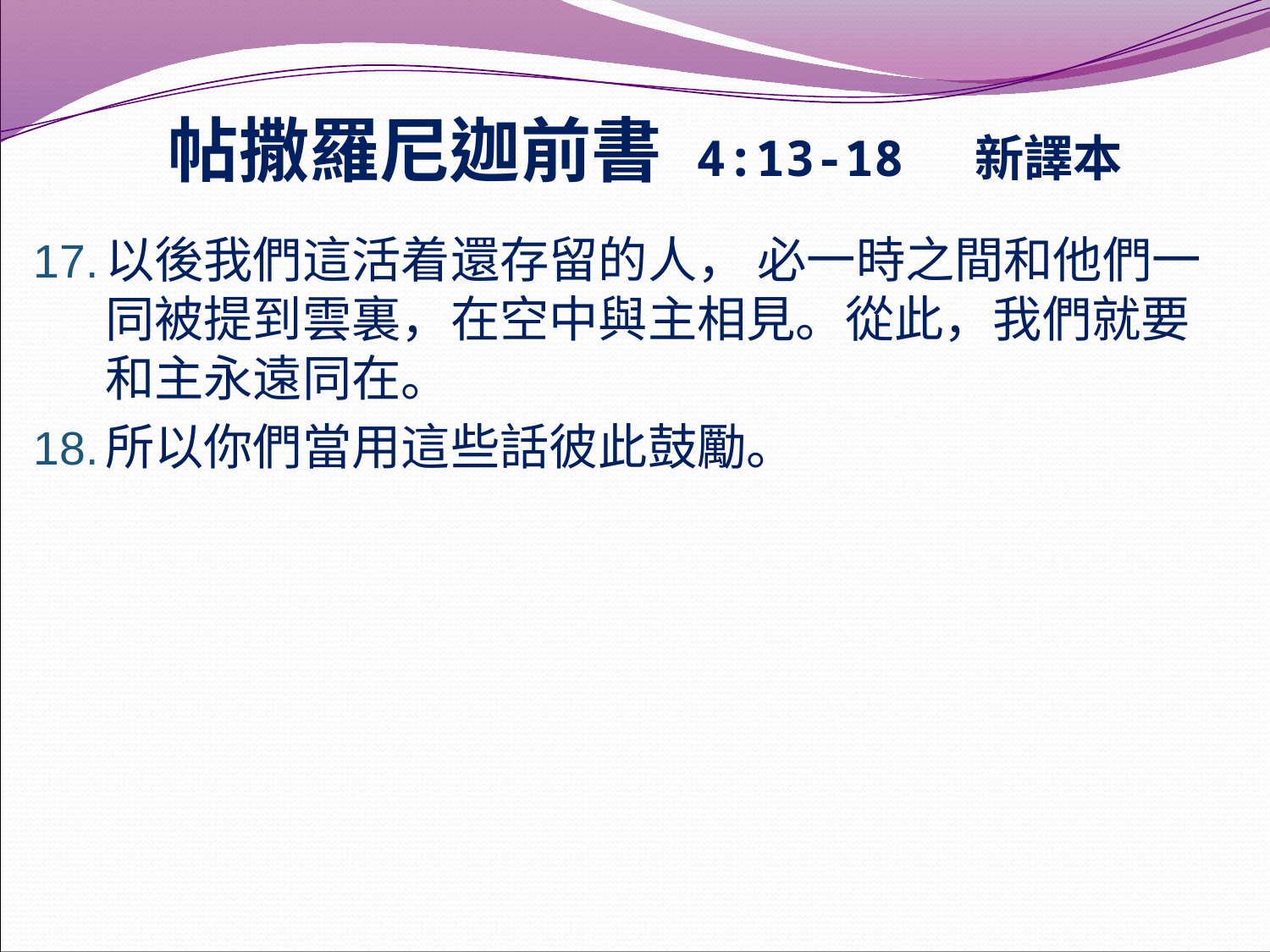

# 帖撒羅尼迦前書 4:13-18  新譯本
以後我們這活着還存留的人， 必一時之間和他們一同被提到雲裏，在空中與主相見。從此，我們就要和主永遠同在。
所以你們當用這些話彼此鼓勵。